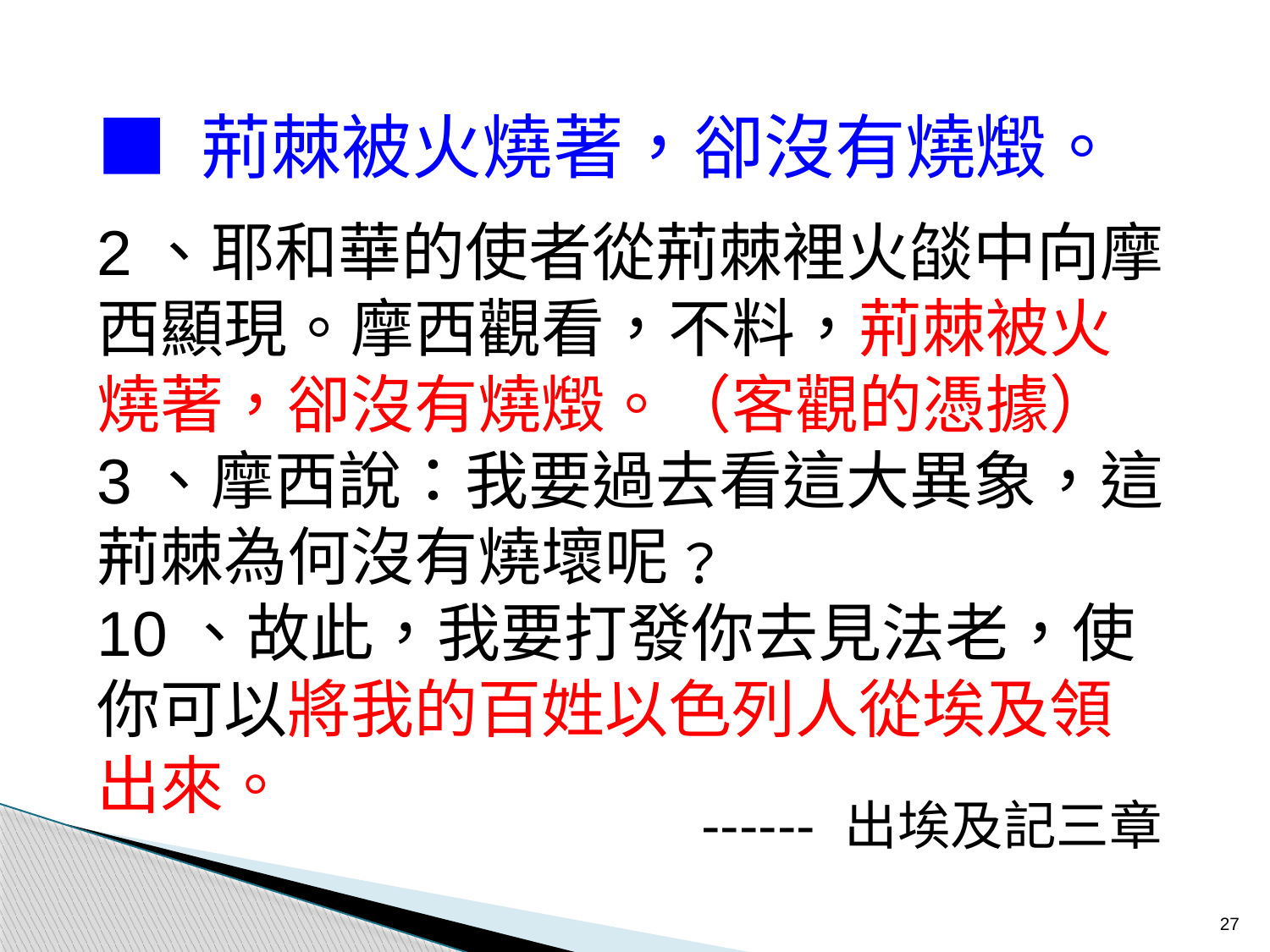

■ 荊棘被火燒著，卻沒有燒燬。
2、耶和華的使者從荊棘裡火燄中向摩西顯現。摩西觀看，不料，荊棘被火燒著，卻沒有燒燬。（客觀的憑據）
3、摩西說：我要過去看這大異象，這荊棘為何沒有燒壞呢﹖
10、故此，我要打發你去見法老，使你可以將我的百姓以色列人從埃及領出來。
------ 出埃及記三章
27